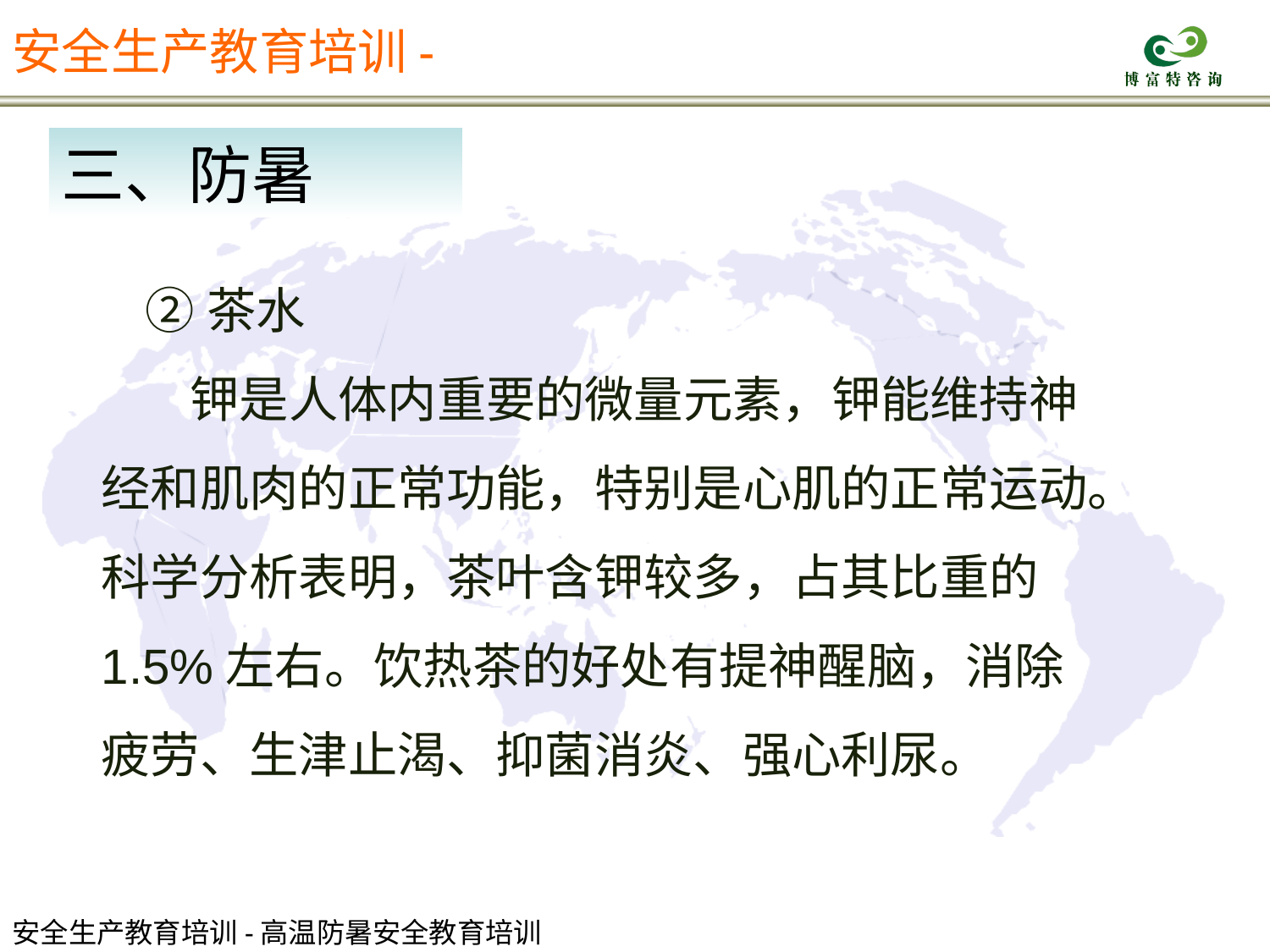

安全生产教育培训-
三、防暑
    ②茶水
       钾是人体内重要的微量元素，钾能维持神经和肌肉的正常功能，特别是心肌的正常运动。科学分析表明，茶叶含钾较多，占其比重的1.5%左右。饮热茶的好处有提神醒脑，消除疲劳、生津止渴、抑菌消炎、强心利尿。
17
安全生产教育培训-高温防暑安全教育培训